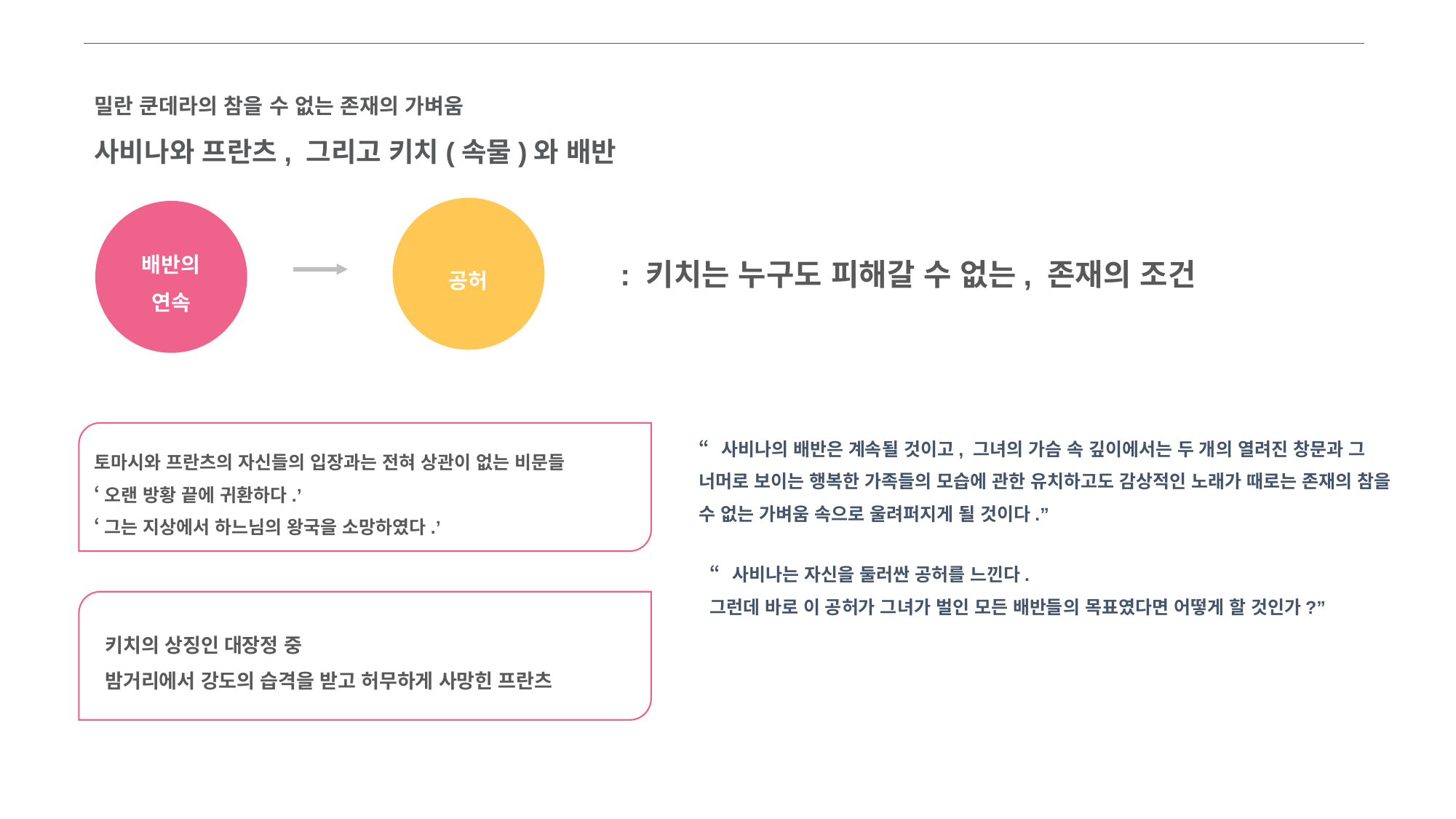

밀란 쿤데라의 참을 수 없는 존재의 가벼움
사비나와 프란츠, 그리고 키치(속물)와 배반
공허
배반의 연속
: 키치는 누구도 피해갈 수 없는, 존재의 조건
“사비나의 배반은 계속될 것이고, 그녀의 가슴 속 깊이에서는 두 개의 열려진 창문과 그 너머로 보이는 행복한 가족들의 모습에 관한 유치하고도 감상적인 노래가 때로는 존재의 참을 수 없는 가벼움 속으로 울려퍼지게 될 것이다.”

토마시와 프란츠의 자신들의 입장과는 전혀 상관이 없는 비문들
‘오랜 방황 끝에 귀환하다.’
‘그는 지상에서 하느님의 왕국을 소망하였다.’
“사비나는 자신을 둘러싼 공허를 느낀다.
그런데 바로 이 공허가 그녀가 벌인 모든 배반들의 목표였다면 어떻게 할 것인가?”

키치의 상징인 대장정 중
밤거리에서 강도의 습격을 받고 허무하게 사망힌 프란츠